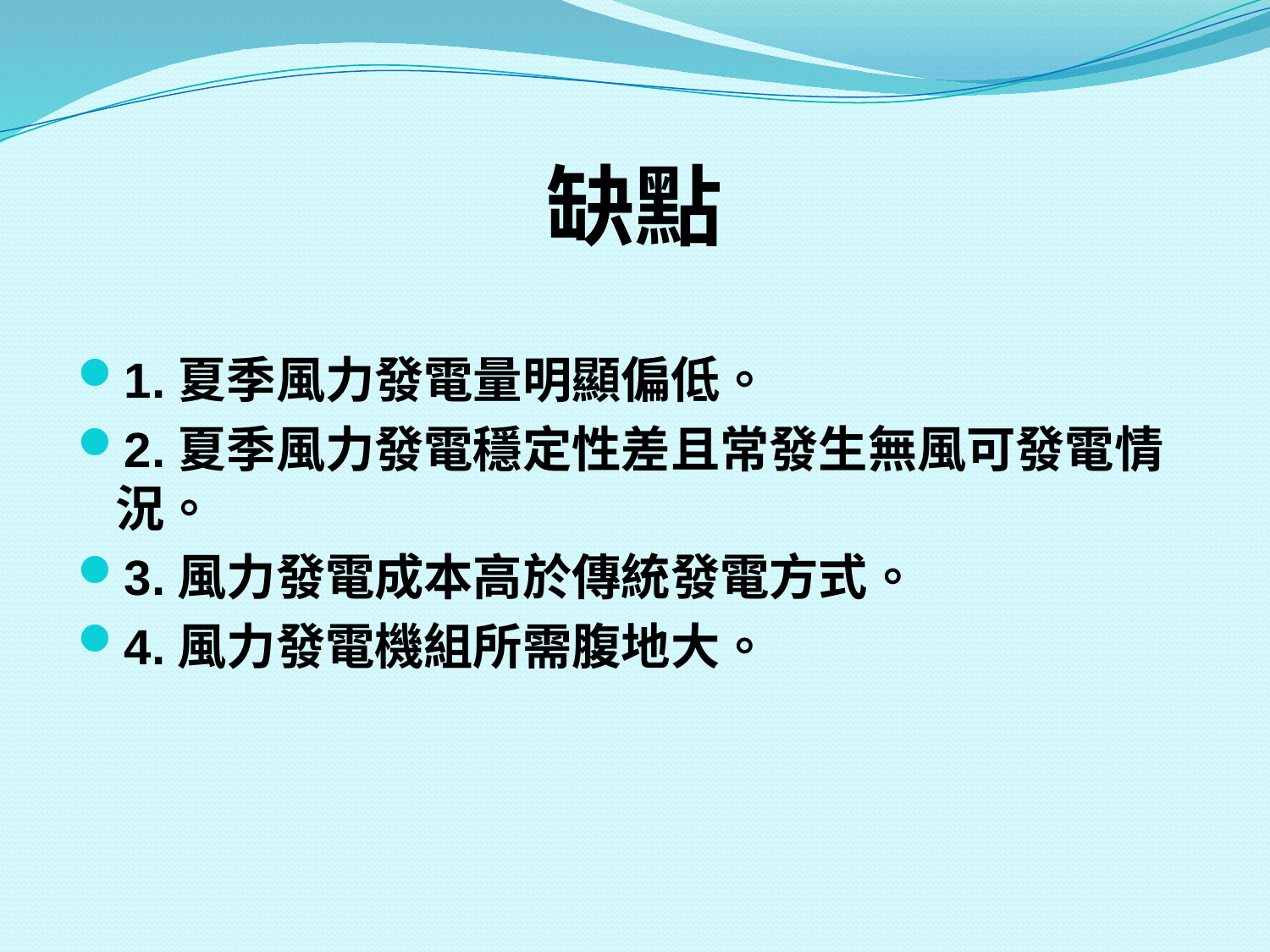

# 缺點
1.夏季風力發電量明顯偏低。
2.夏季風力發電穩定性差且常發生無風可發電情況。
3.風力發電成本高於傳統發電方式。
4.風力發電機組所需腹地大。